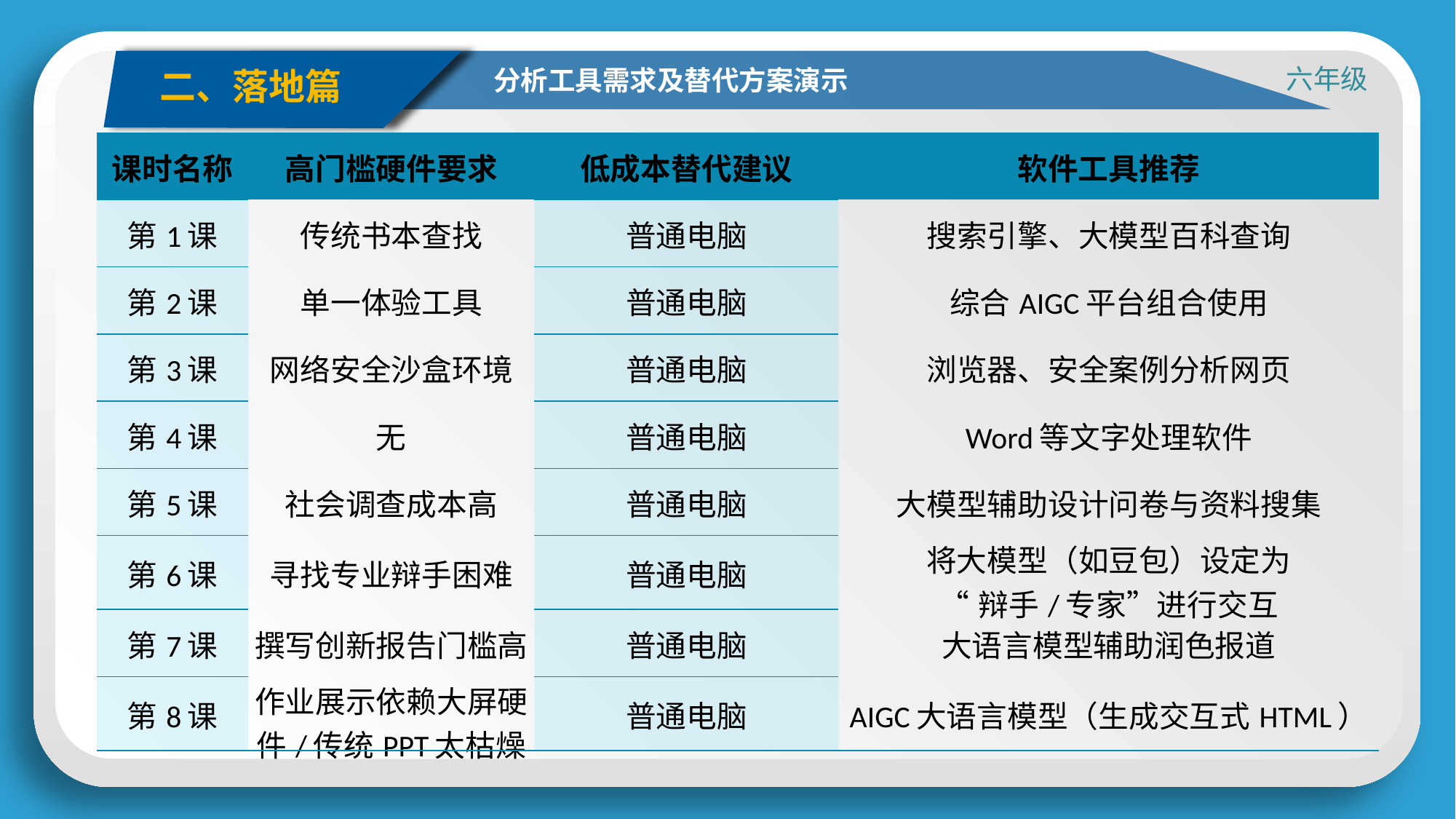

六年级
分析工具需求及替代方案演示
二、落地篇
| 课时名称 | 高门槛硬件要求 | 低成本替代建议 | 软件工具推荐 |
| --- | --- | --- | --- |
| 第1课 | 传统书本查找 | 普通电脑 | 搜索引擎、大模型百科查询 |
| 第2课 | 单一体验工具 | 普通电脑 | 综合AIGC平台组合使用 |
| 第3课 | 网络安全沙盒环境 | 普通电脑 | 浏览器、安全案例分析网页 |
| 第4课 | 无 | 普通电脑 | Word等文字处理软件 |
| 第5课 | 社会调查成本高 | 普通电脑 | 大模型辅助设计问卷与资料搜集 |
| 第6课 | 寻找专业辩手困难 | 普通电脑 | 将大模型（如豆包）设定为 “辩手/专家”进行交互 |
| 第7课 | 撰写创新报告门槛高 | 普通电脑 | 大语言模型辅助润色报道 |
| 第8课 | 作业展示依赖大屏硬件/传统PPT太枯燥 | 普通电脑 | AIGC大语言模型（生成交互式HTML） |